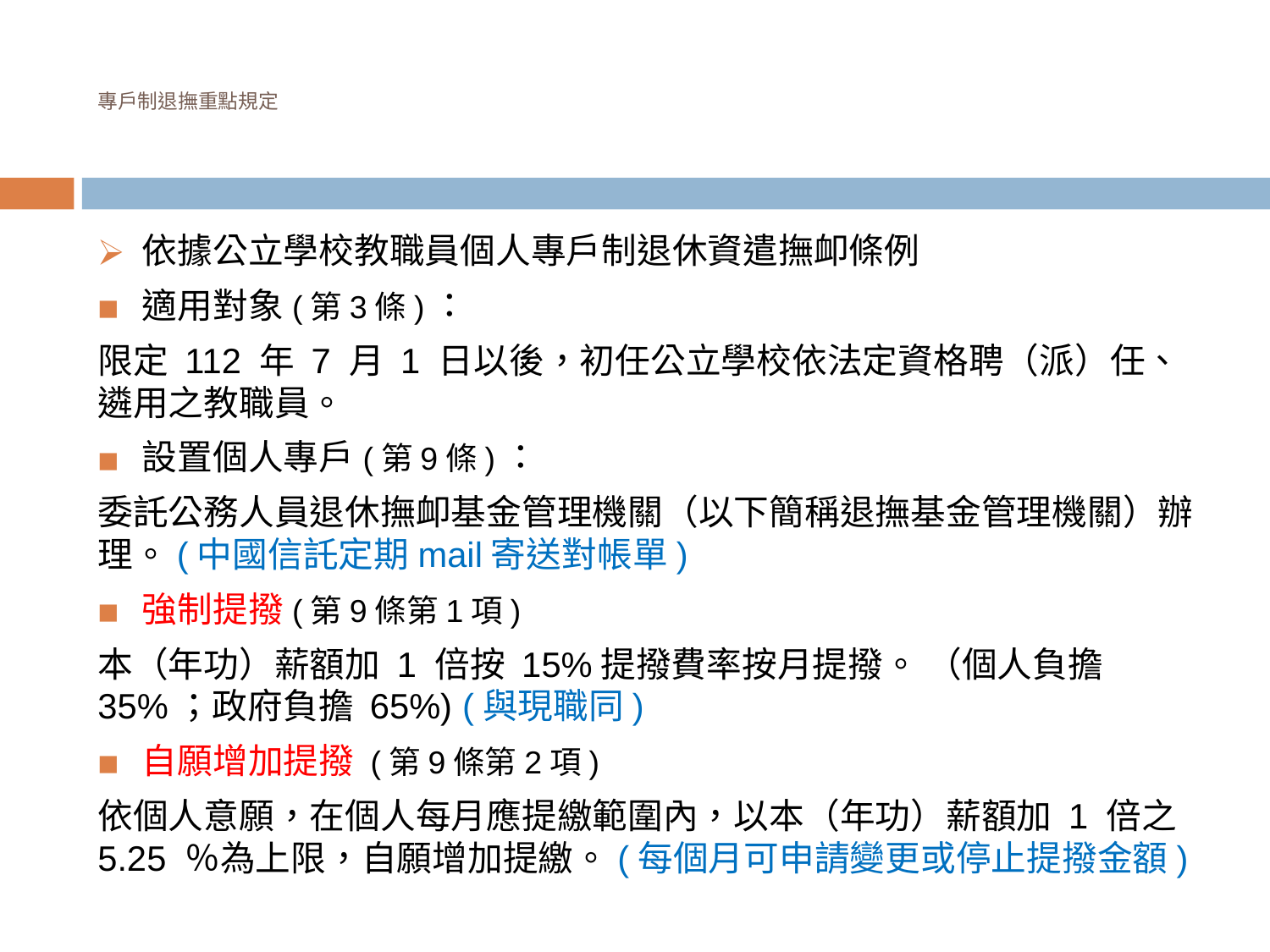

# 專戶制退撫重點規定
依據公立學校教職員個人專戶制退休資遣撫卹條例
適用對象(第3條)：
限定 112 年 7 月 1 日以後，初任公立學校依法定資格聘（派）任、 遴用之教職員。
設置個人專戶(第9條)：
委託公務人員退休撫卹基金管理機關（以下簡稱退撫基金管理機關）辦 理。(中國信託定期mail寄送對帳單)
強制提撥(第9條第1項)
本（年功）薪額加 1 倍按 15%提撥費率按月提撥。 （個人負擔 35%；政府負擔 65%) (與現職同)
自願增加提撥 (第9條第2項)
依個人意願，在個人每月應提繳範圍內，以本（年功）薪額加 1 倍之 5.25 ％為上限，自願增加提繳。(每個月可申請變更或停止提撥金額)